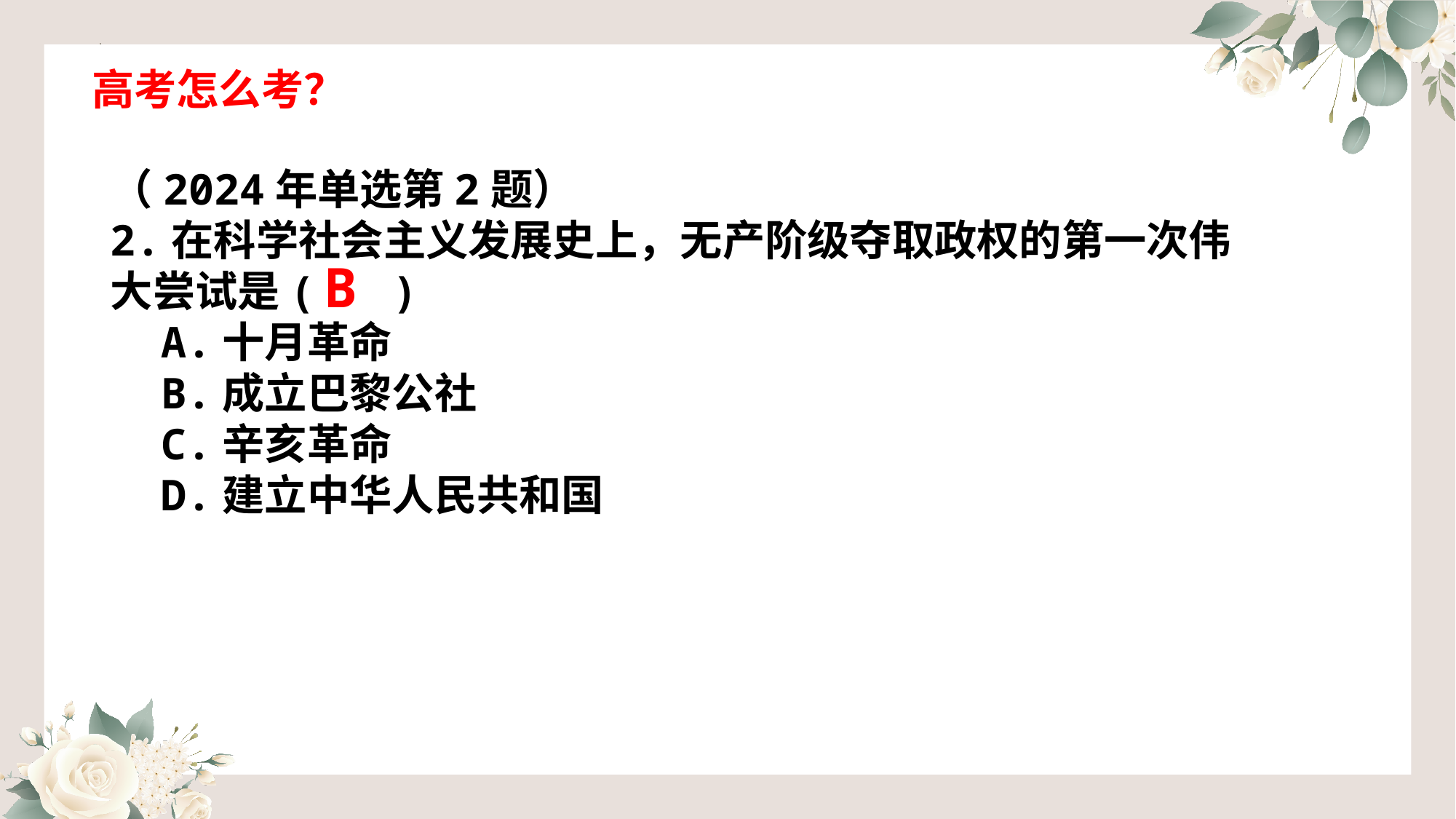

高考怎么考？
（2024年单选第2题）
2.在科学社会主义发展史上，无产阶级夺取政权的第一次伟大尝试是(   )
  A.十月革命
  B.成立巴黎公社
  C.辛亥革命
  D.建立中华人民共和国
B